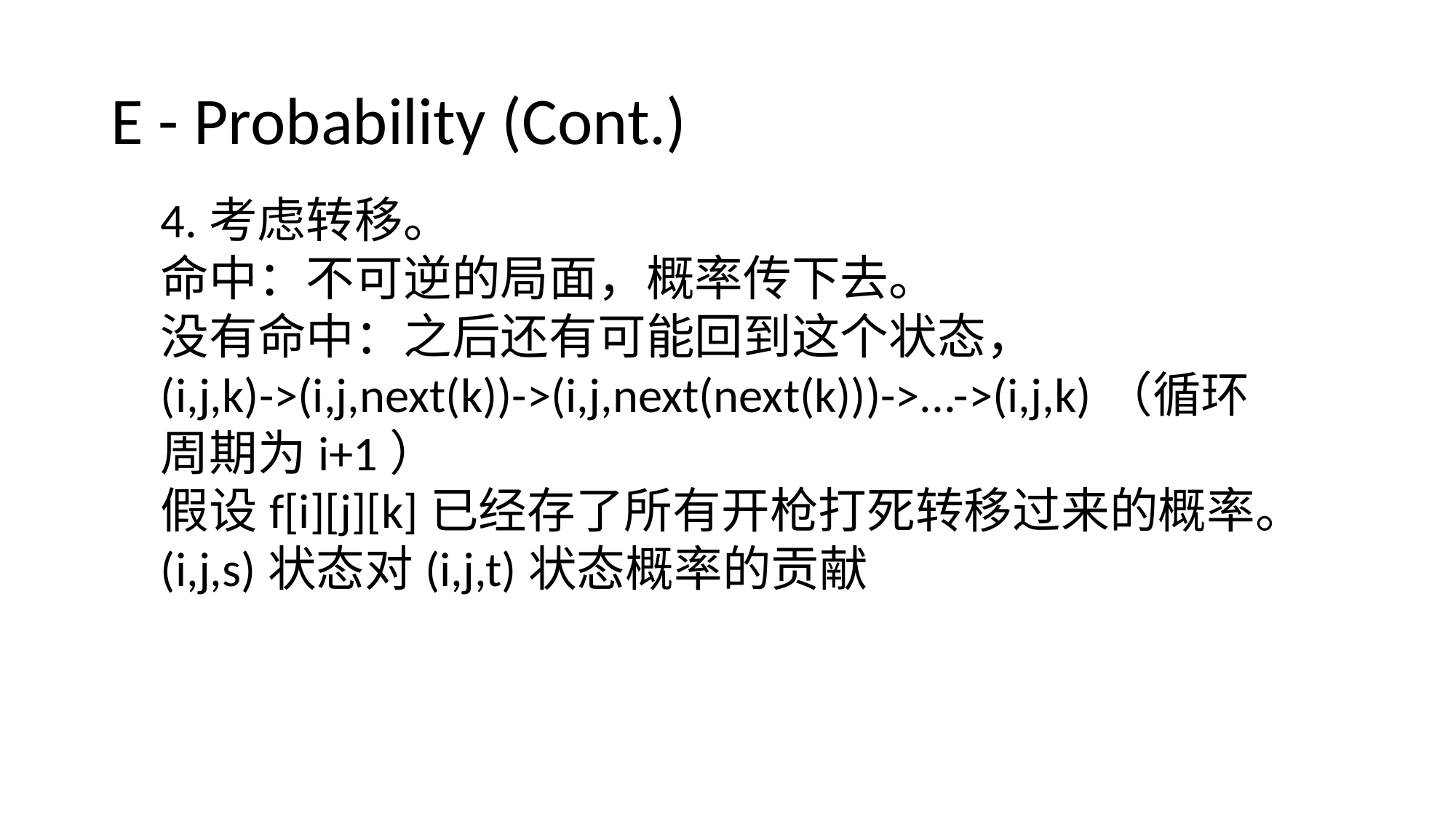

# E - Probability (Cont.)
4.考虑转移。
命中：不可逆的局面，概率传下去。
没有命中：之后还有可能回到这个状态，
(i,j,k)->(i,j,next(k))->(i,j,next(next(k)))->...->(i,j,k)（循环周期为i+1）
假设f[i][j][k]已经存了所有开枪打死转移过来的概率。
(i,j,s)状态对(i,j,t)状态概率的贡献